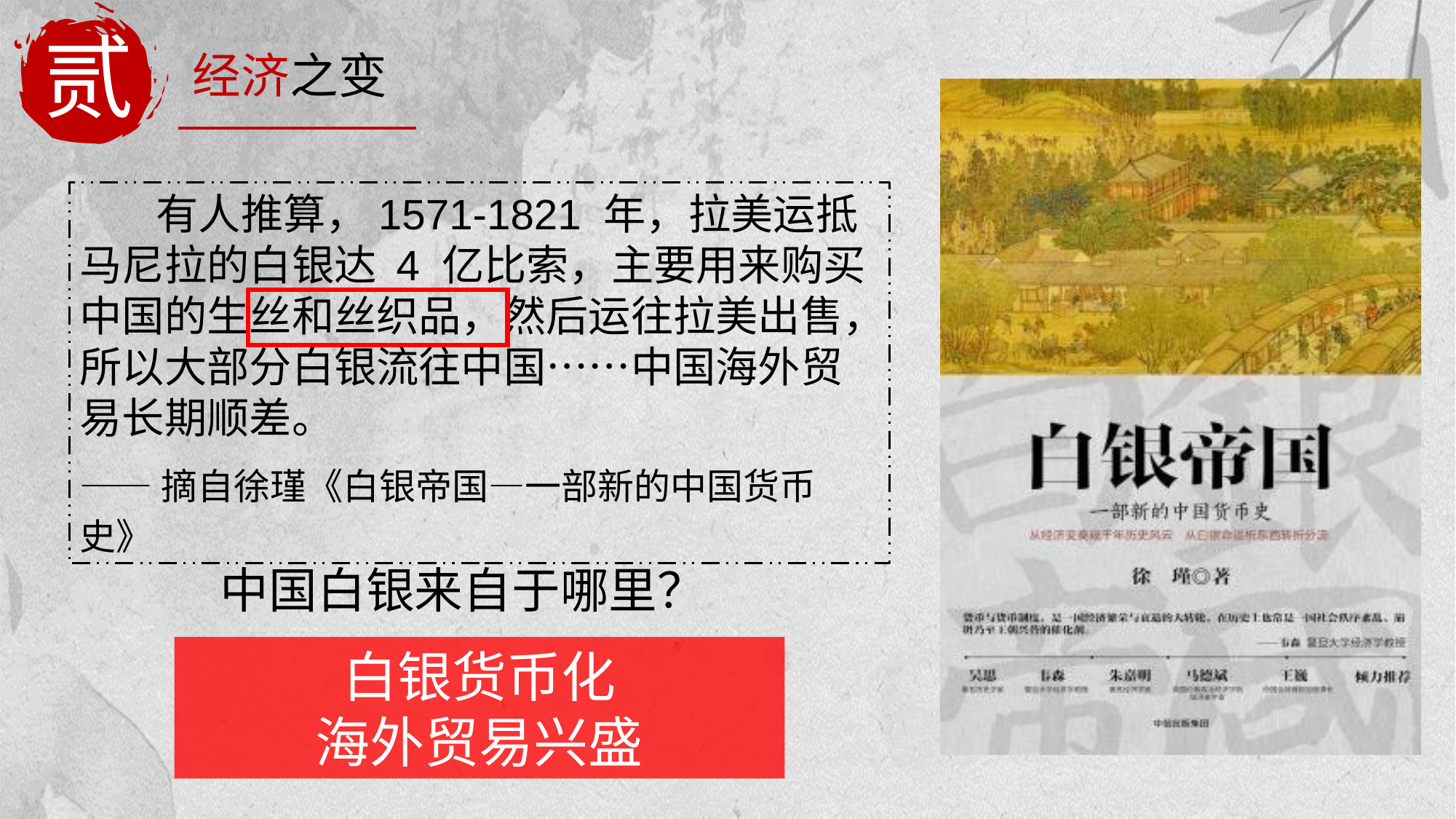

贰
经济之变

       有人推算，1571-1821 年，拉美运抵马尼拉的白银达 4 亿比索，主要用来购买中国的生丝和丝织品，然后运往拉美出售，所以大部分白银流往中国……中国海外贸易长期顺差。
——摘自徐瑾《白银帝国—一部新的中国货币史》

中国白银来自于哪里？
白银货币化
海外贸易兴盛